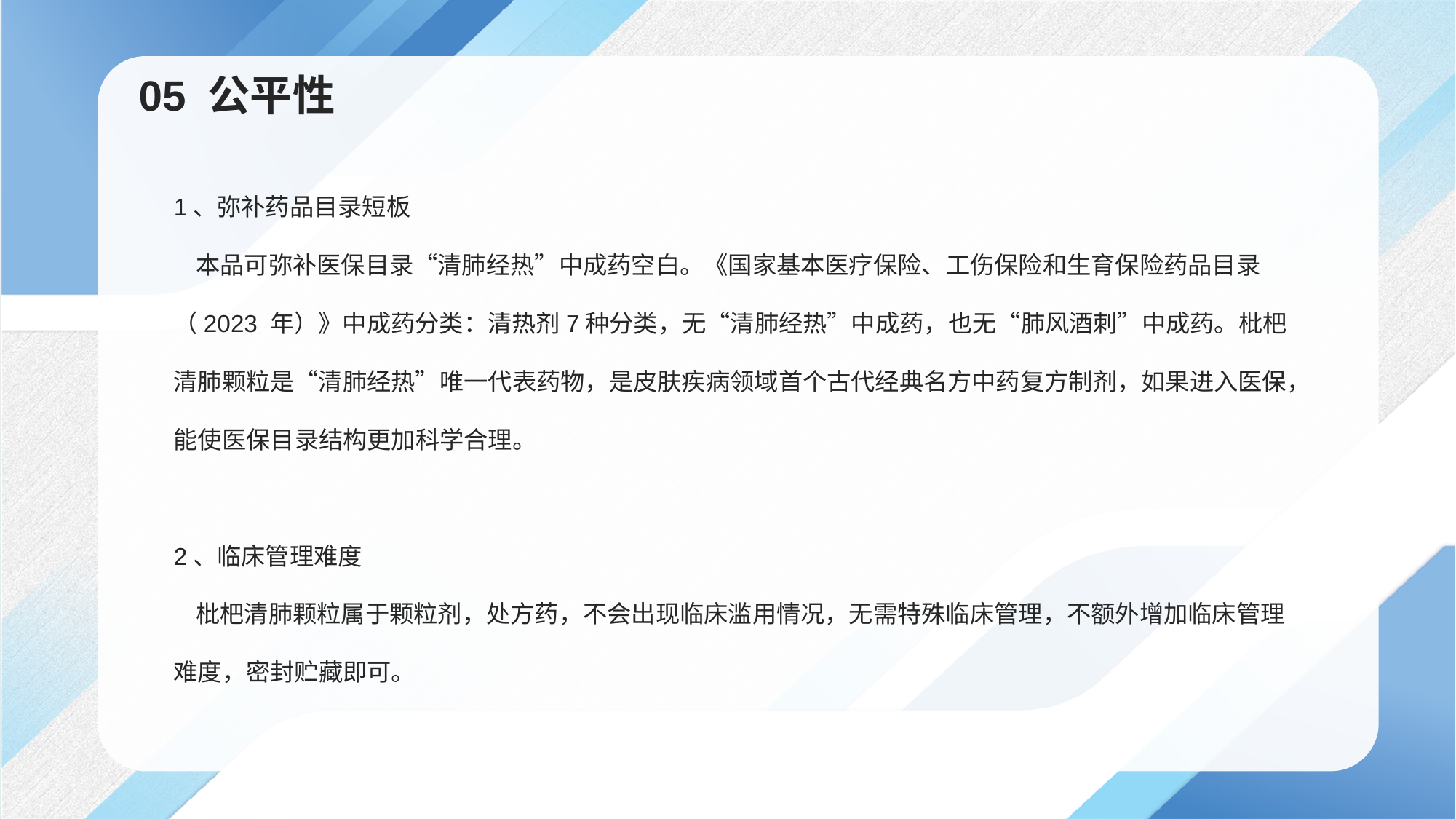

05 公平性
1、弥补药品目录短板
   本品可弥补医保目录“清肺经热”中成药空白。《国家基本医疗保险、工伤保险和生育保险药品目录（2023 年）》中成药分类：清热剂7种分类，无“清肺经热”中成药，也无“肺风酒刺”中成药。枇杷清肺颗粒是“清肺经热”唯一代表药物，是皮肤疾病领域首个古代经典名方中药复方制剂，如果进入医保，能使医保目录结构更加科学合理。

2、临床管理难度
   枇杷清肺颗粒属于颗粒剂，处方药，不会出现临床滥用情况，无需特殊临床管理，不额外增加临床管理难度，密封贮藏即可。
10